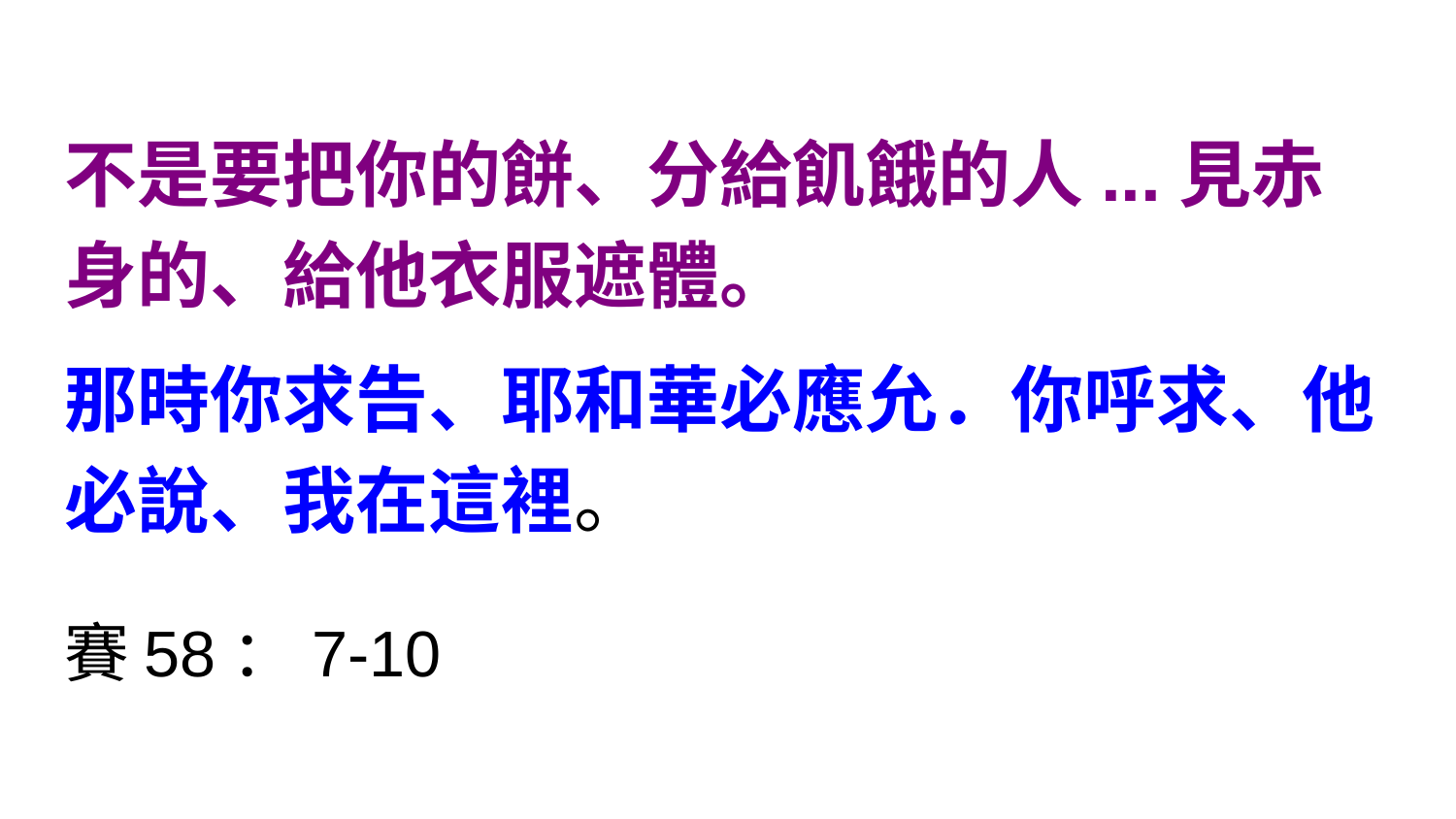

# 不是要把你的餅、分給飢餓的人...見赤身的、給他衣服遮體。
那時你求告、耶和華必應允．你呼求、他必說、我在這裡。
賽58：7-10